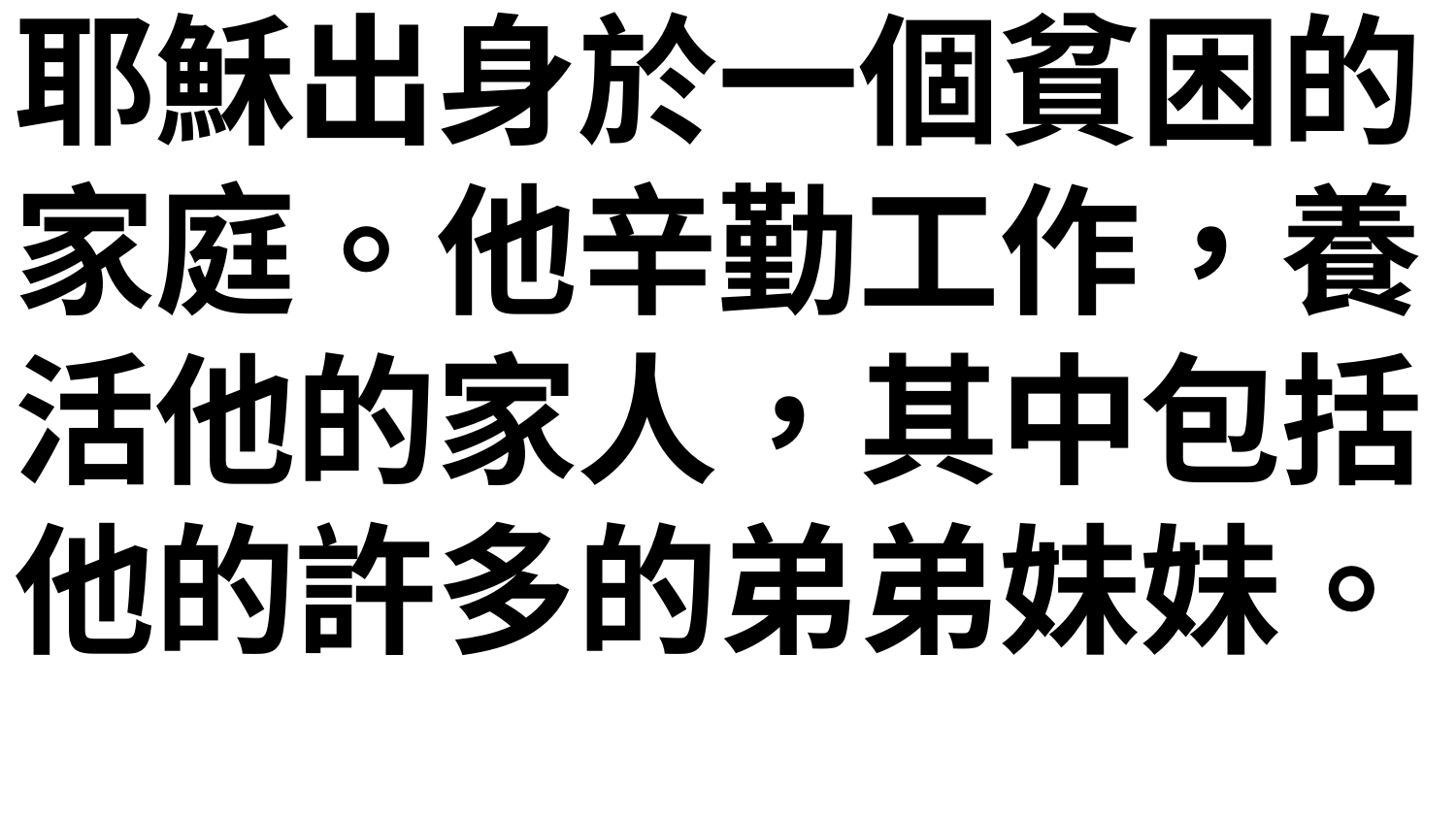

耶穌出身於一個貧困的家庭。他辛勤工作，養活他的家人，其中包括他的許多的弟弟妹妹。